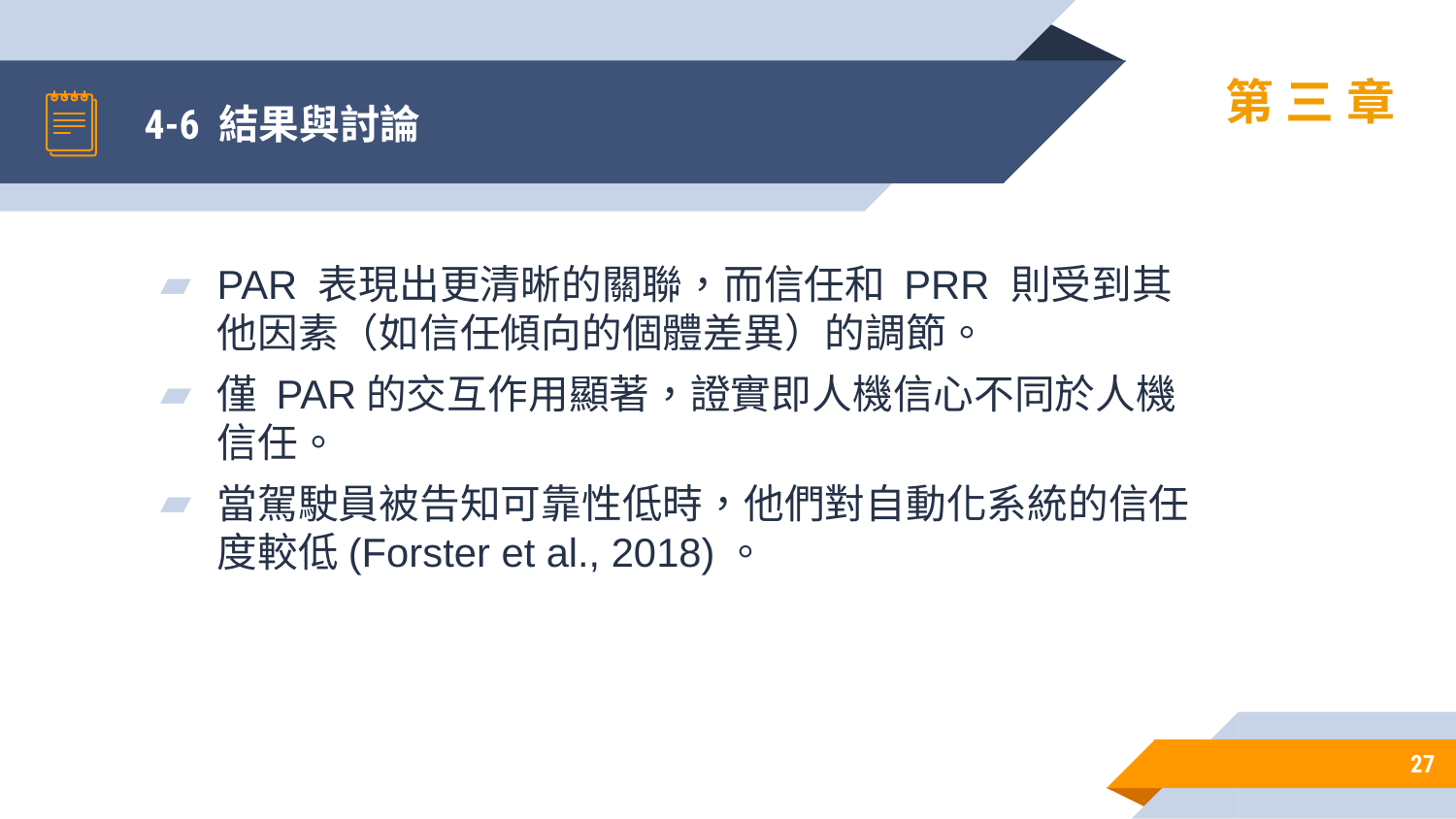

# 4-6 結果與討論
第三章

PAR 表現出更清晰的關聯，而信任和 PRR 則受到其他因素（如信任傾向的個體差異）的調節。
僅 PAR的交互作用顯著，證實即人機信心不同於人機信任。
當駕駛員被告知可靠性低時，他們對自動化系統的信任度較低(Forster et al., 2018)。

27